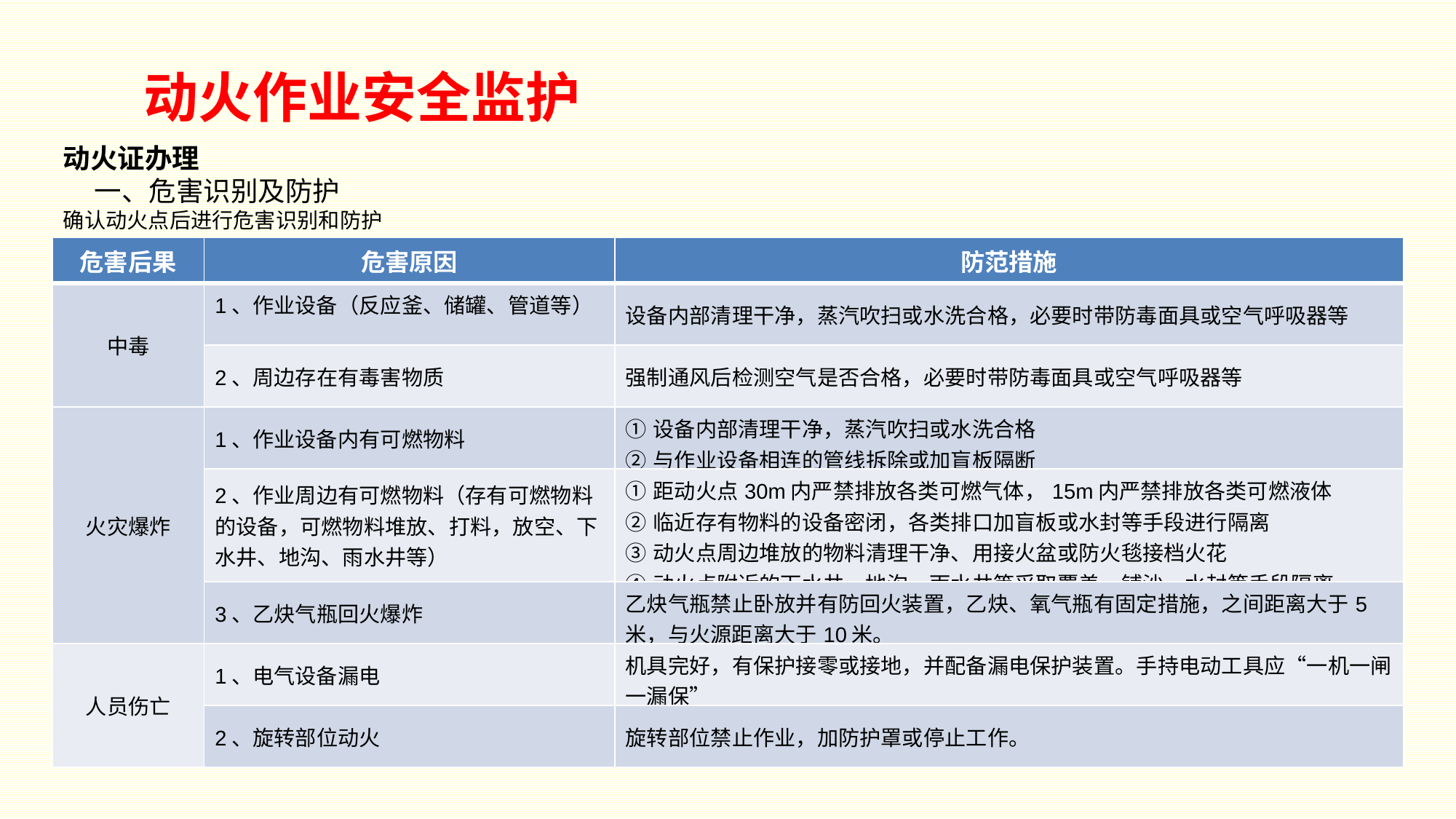

动火作业安全监护
动火证办理
    一、危害识别及防护
确认动火点后进行危害识别和防护
| 危害后果 | 危害原因 | 防范措施 |
| --- | --- | --- |
| 中毒 | 1、作业设备（反应釜、储罐、管道等） | 设备内部清理干净，蒸汽吹扫或水洗合格，必要时带防毒面具或空气呼吸器等 |
|  | 2、周边存在有毒害物质 | 强制通风后检测空气是否合格，必要时带防毒面具或空气呼吸器等 |
| 火灾爆炸 | 1、作业设备内有可燃物料 | ①设备内部清理干净，蒸汽吹扫或水洗合格 ②与作业设备相连的管线拆除或加盲板隔断 |
|  | 2、作业周边有可燃物料（存有可燃物料的设备，可燃物料堆放、打料，放空、下水井、地沟、雨水井等） | ①距动火点30m内严禁排放各类可燃气体，15m内严禁排放各类可燃液体 ②临近存有物料的设备密闭，各类排口加盲板或水封等手段进行隔离 ③动火点周边堆放的物料清理干净、用接火盆或防火毯接档火花 ④动火点附近的下水井、地沟、雨水井等采取覆盖、铺沙、水封等手段隔离 |
|  | 3、乙炔气瓶回火爆炸 | 乙炔气瓶禁止卧放并有防回火装置，乙炔、氧气瓶有固定措施，之间距离大于5米，与火源距离大于10米。 |
| 人员伤亡 | 1、电气设备漏电 | 机具完好，有保护接零或接地，并配备漏电保护装置。手持电动工具应“一机一闸一漏保” |
|  | 2、旋转部位动火 | 旋转部位禁止作业，加防护罩或停止工作。 |